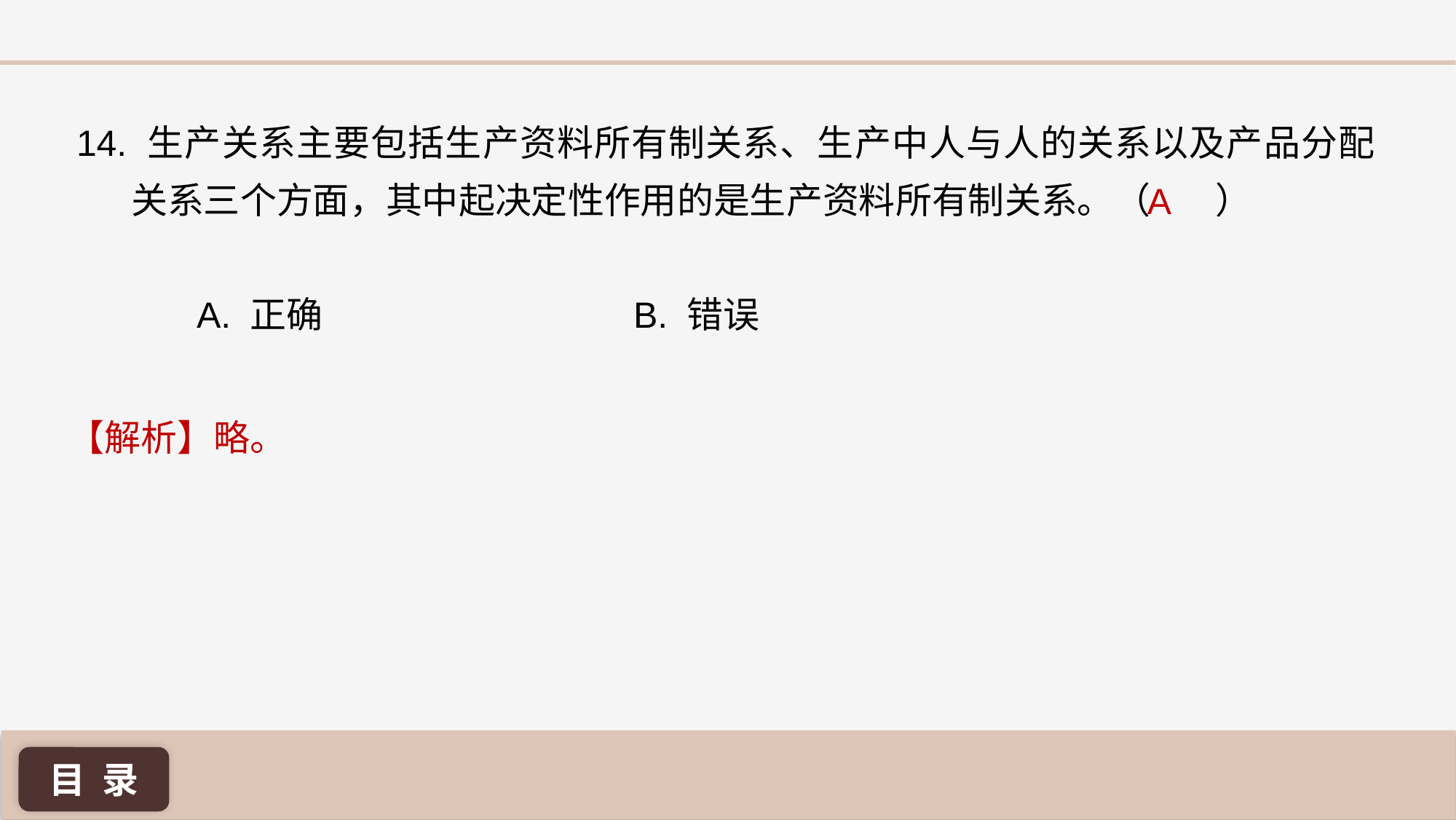

14. 生产关系主要包括生产资料所有制关系、生产中人与人的关系以及产品分配关系三个方面，其中起决定性作用的是生产资料所有制关系。（        ）
A
A. 正确 			B. 错误
【解析】略。